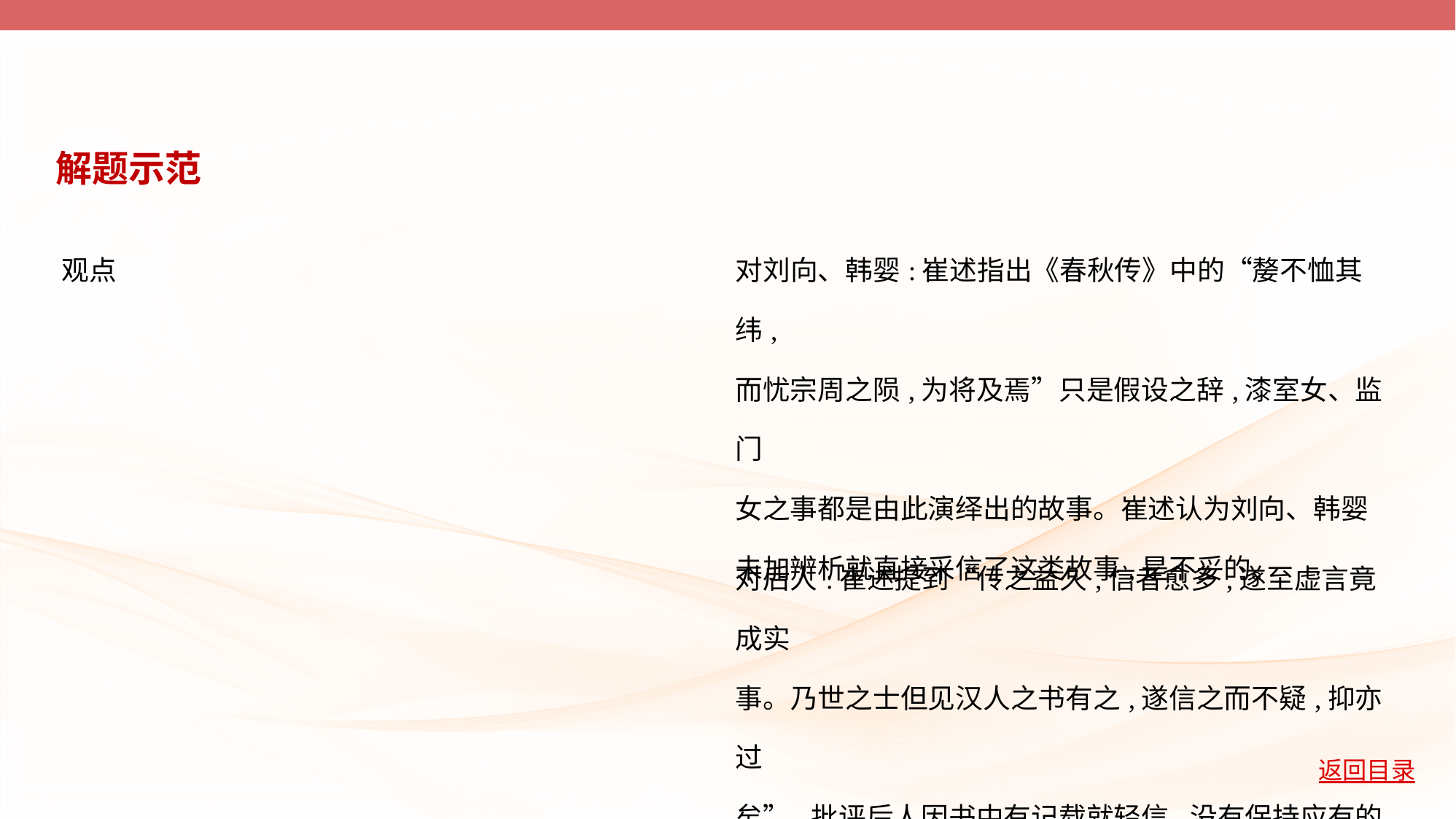

解题示范
| 观点 | 对刘向、韩婴:崔述指出《春秋传》中的“嫠不恤其纬, 而忧宗周之陨,为将及焉”只是假设之辞,漆室女、监门 女之事都是由此演绎出的故事。崔述认为刘向、韩婴 未加辨析就直接采信了这类故事,是不妥的。 |
| --- | --- |
|  | 对后人:崔述提到“传之益久,信者愈多,遂至虚言竟成实 事。乃世之士但见汉人之书有之,遂信之而不疑,抑亦过 矣”,批评后人因书中有记载就轻信,没有保持应有的质 疑精神。崔述认为后人不宜盲目相信书中记载。 |